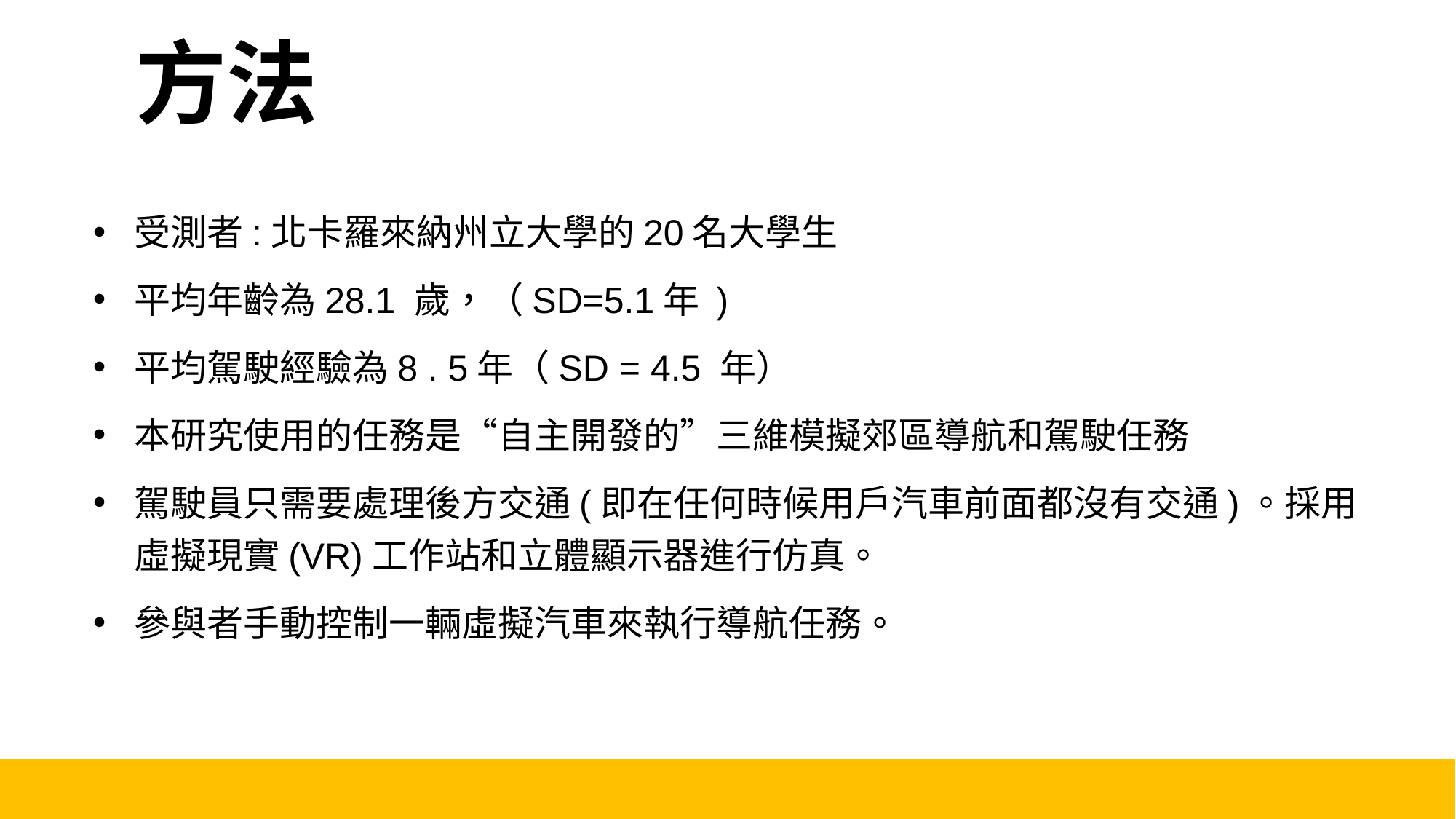

# 方法
受測者:北卡羅來納州立大學的20名大學生
平均年齡為28.1 歲，（SD=5.1年 )
平均駕駛經驗為8 . 5年（SD = 4.5 年）
本研究使用的任務是“自主開發的”三維模擬郊區導航和駕駛任務
駕駛員只需要處理後方交通(即在任何時候用戶汽車前面都沒有交通)。採用虛擬現實(VR)工作站和立體顯示器進行仿真。
參與者手動控制一輛虛擬汽車來執行導航任務。

7